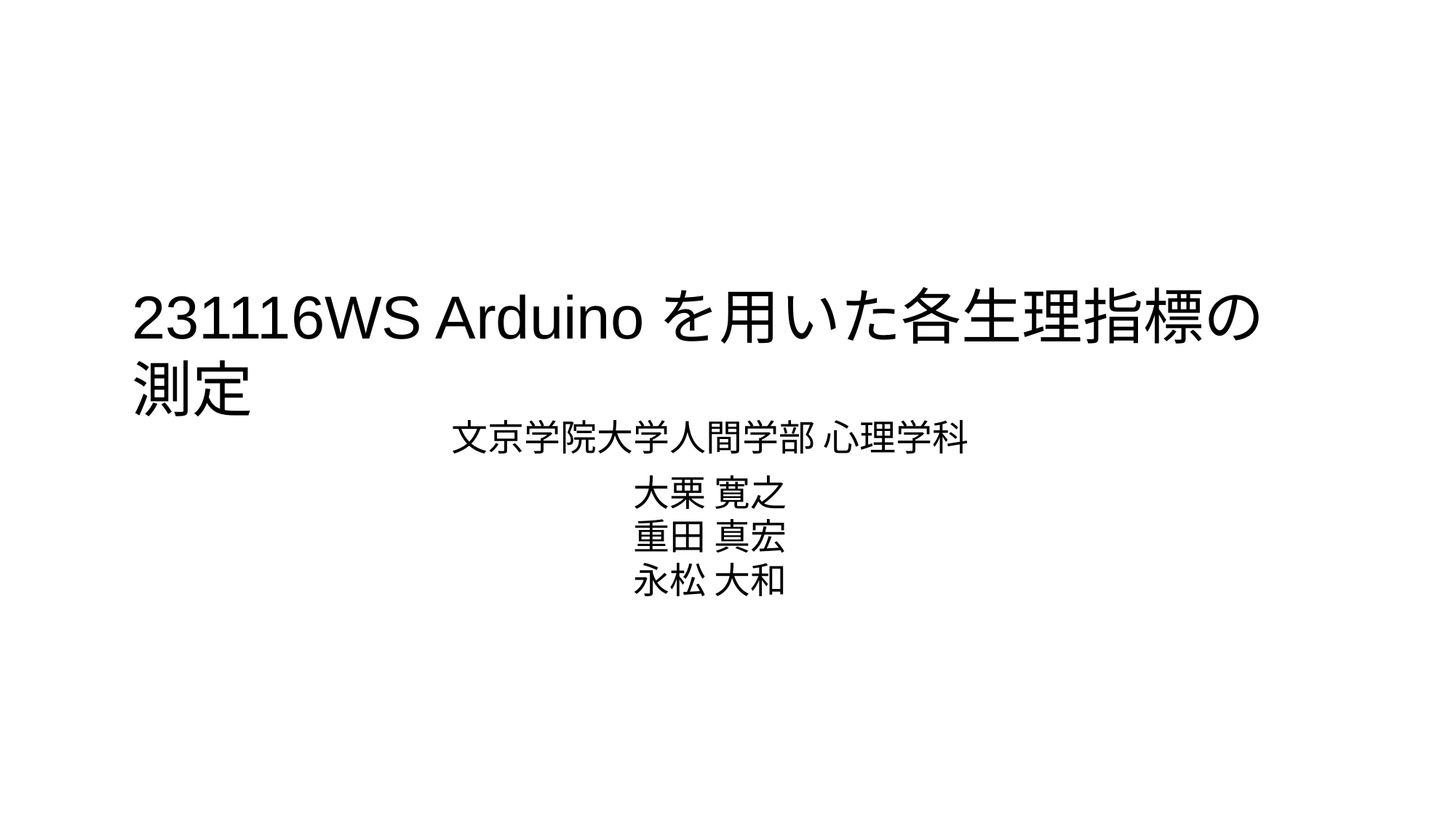

231116WS Arduinoを用いた各生理指標の測定
文京学院大学人間学部 心理学科
大栗 寛之
重田 真宏
永松 大和